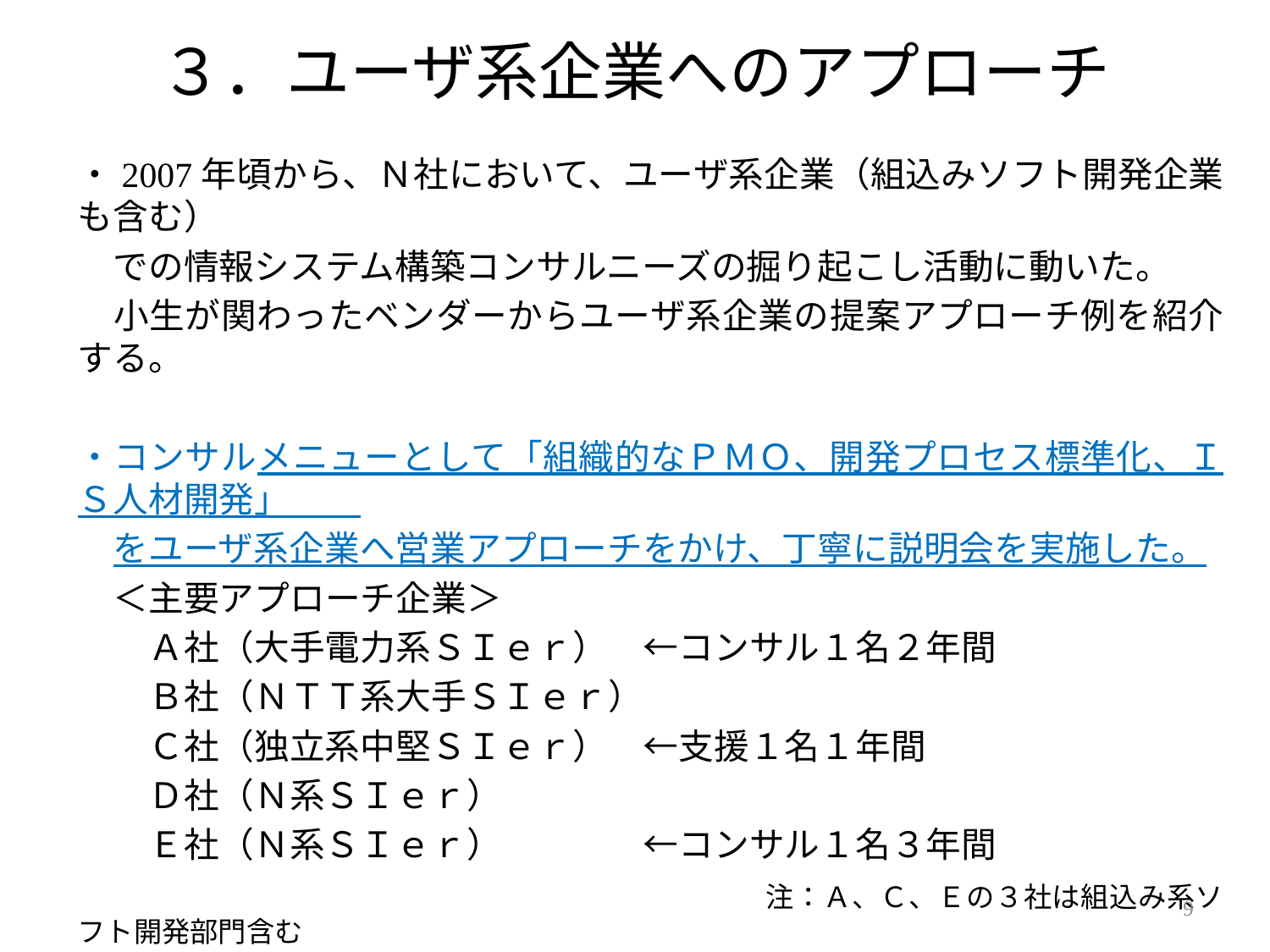

# ３．ユーザ系企業へのアプローチ
・2007年頃から、Ｎ社において、ユーザ系企業（組込みソフト開発企業も含む）
　での情報システム構築コンサルニーズの掘り起こし活動に動いた。
　小生が関わったベンダーからユーザ系企業の提案アプローチ例を紹介する。

・コンサルメニューとして「組織的なＰＭＯ、開発プロセス標準化、ＩＳ人材開発」
　をユーザ系企業へ営業アプローチをかけ、丁寧に説明会を実施した。
　＜主要アプローチ企業＞
　　Ａ社（大手電力系ＳＩｅｒ）　←コンサル１名２年間
　　Ｂ社（ＮＴＴ系大手ＳＩｅｒ）
　　Ｃ社（独立系中堅ＳＩｅｒ）　←支援１名１年間
　　Ｄ社（Ｎ系ＳＩｅｒ）
　　Ｅ社（Ｎ系ＳＩｅｒ）　　　　←コンサル１名３年間
　　　　　　　　　　　　　　　　　　　　　注：Ａ、Ｃ、Ｅの３社は組込み系ソフト開発部門含む

・４章にて、Ｅ社への対応事例を紹介する。

9